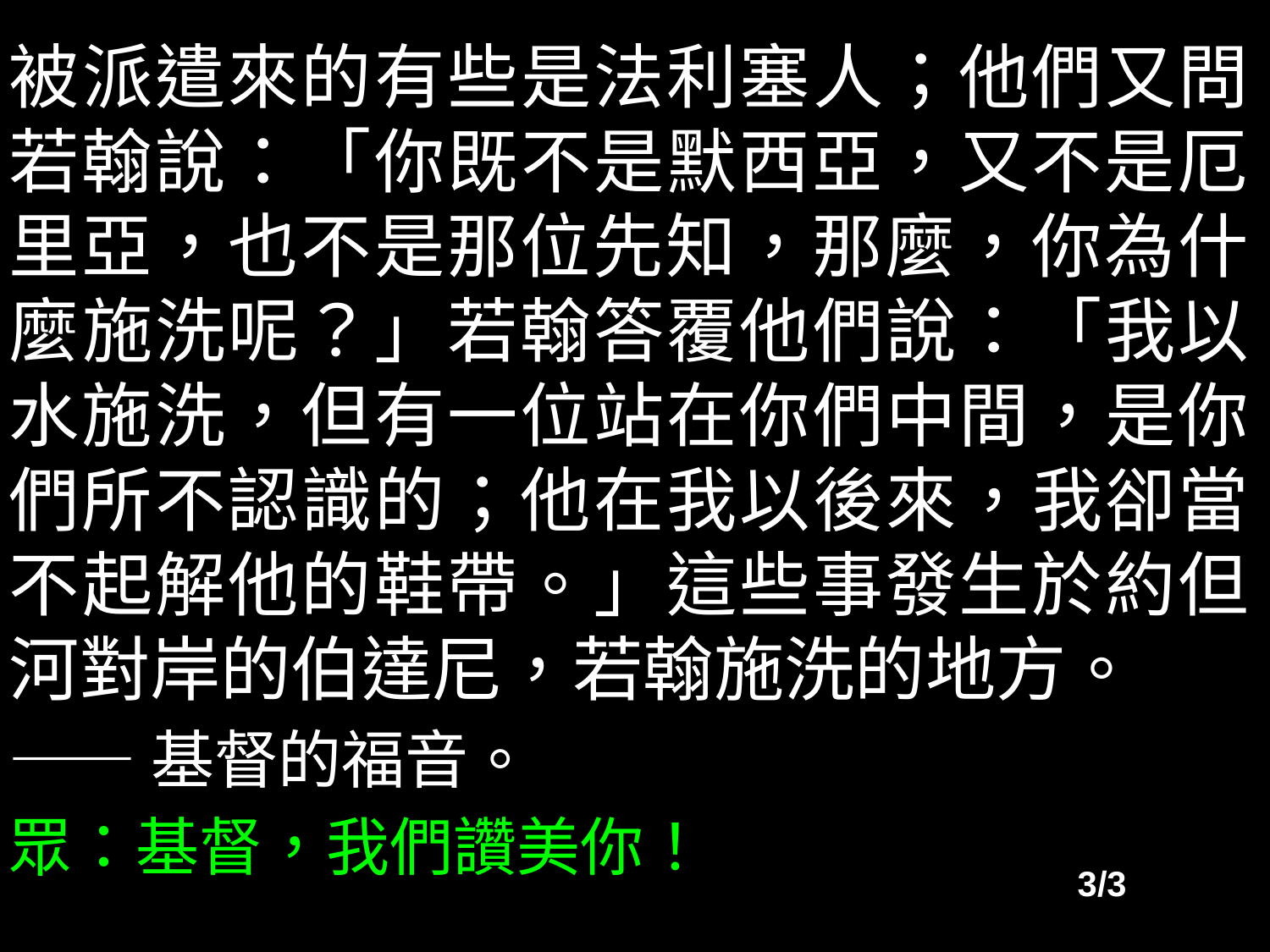

被派遣來的有些是法利塞人；他們又問若翰說：「你既不是默西亞，又不是厄里亞，也不是那位先知，那麼，你為什麼施洗呢？」若翰答覆他們說：「我以水施洗，但有一位站在你們中間，是你們所不認識的；他在我以後來，我卻當不起解他的鞋帶。」這些事發生於約但河對岸的伯達尼，若翰施洗的地方。
——基督的福音。
眾：基督，我們讚美你！

3/3